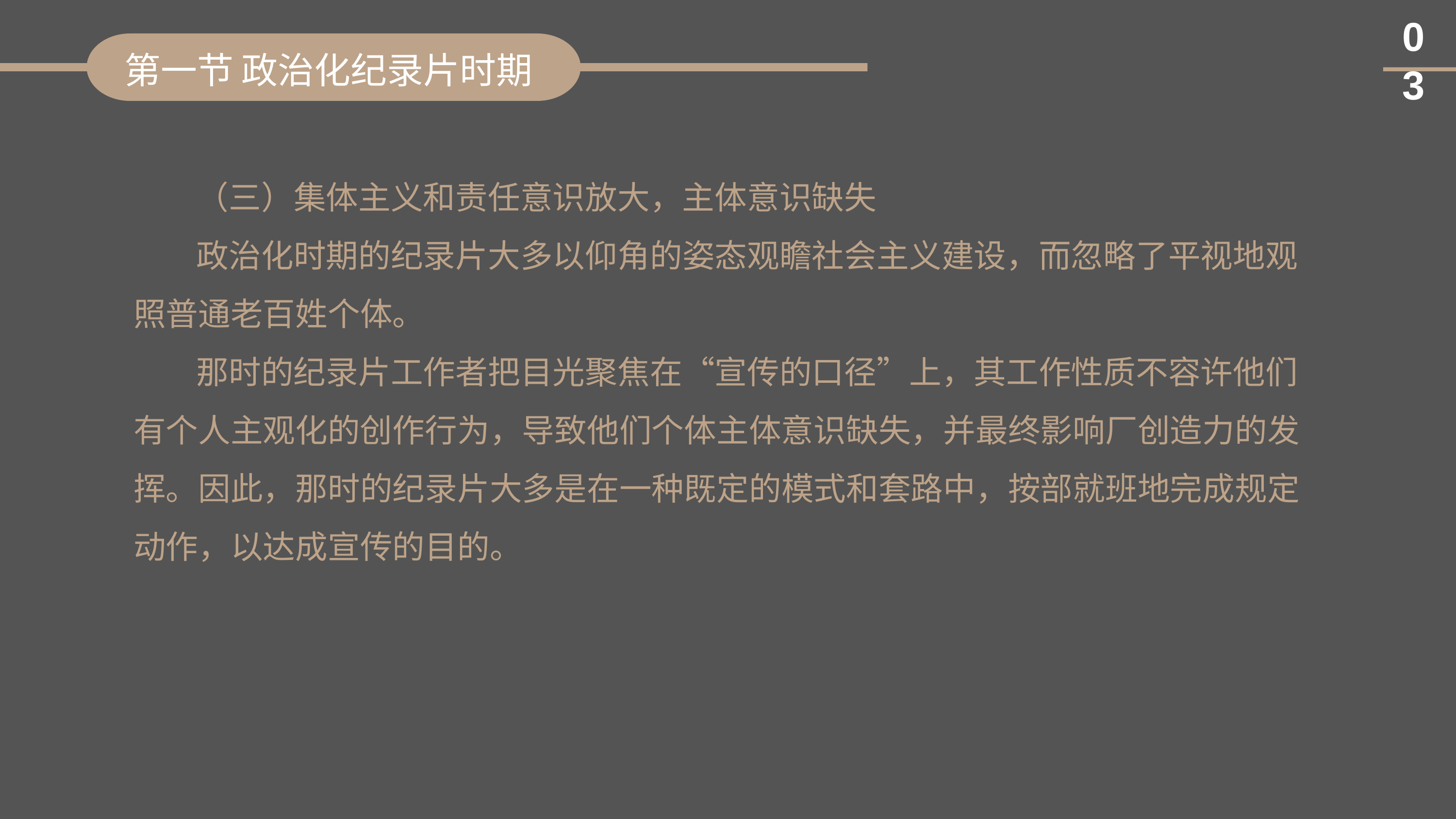

03

第一节 政治化纪录片时期

（三）集体主义和责任意识放大，主体意识缺失
政治化时期的纪录片大多以仰角的姿态观瞻社会主义建设，而忽略了平视地观照普通老百姓个体。
那时的纪录片工作者把目光聚焦在“宣传的口径”上，其工作性质不容许他们有个人主观化的创作行为，导致他们个体主体意识缺失，并最终影响厂创造力的发挥。因此，那时的纪录片大多是在一种既定的模式和套路中，按部就班地完成规定动作，以达成宣传的目的。